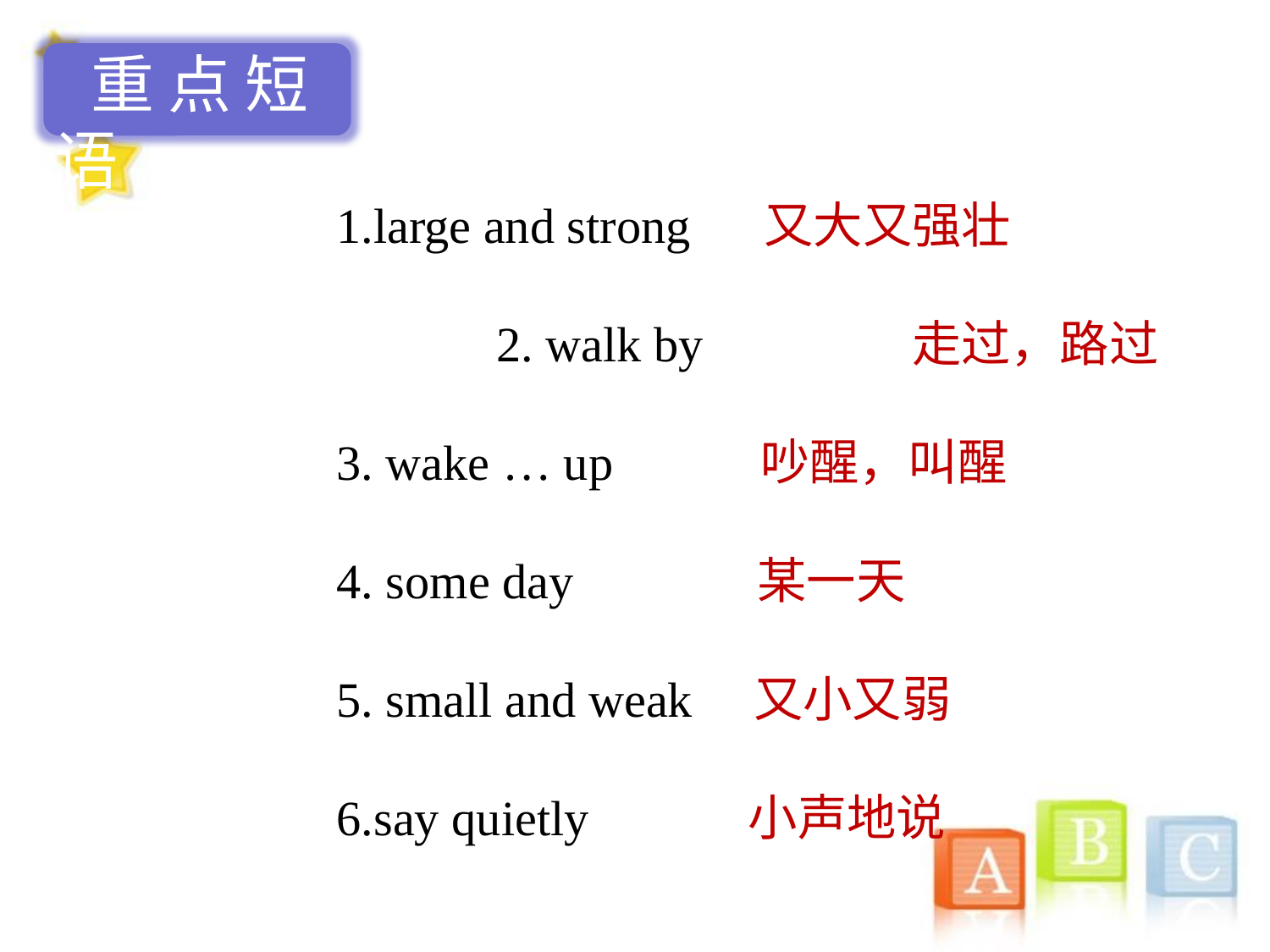

重点短语

1.large and strong     又大又强壮　　　　　　2. walk by                走过，路过
3. wake … up           吵醒，叫醒
4. some day              某一天
5. small and weak    又小又弱
6.say quietly            小声地说